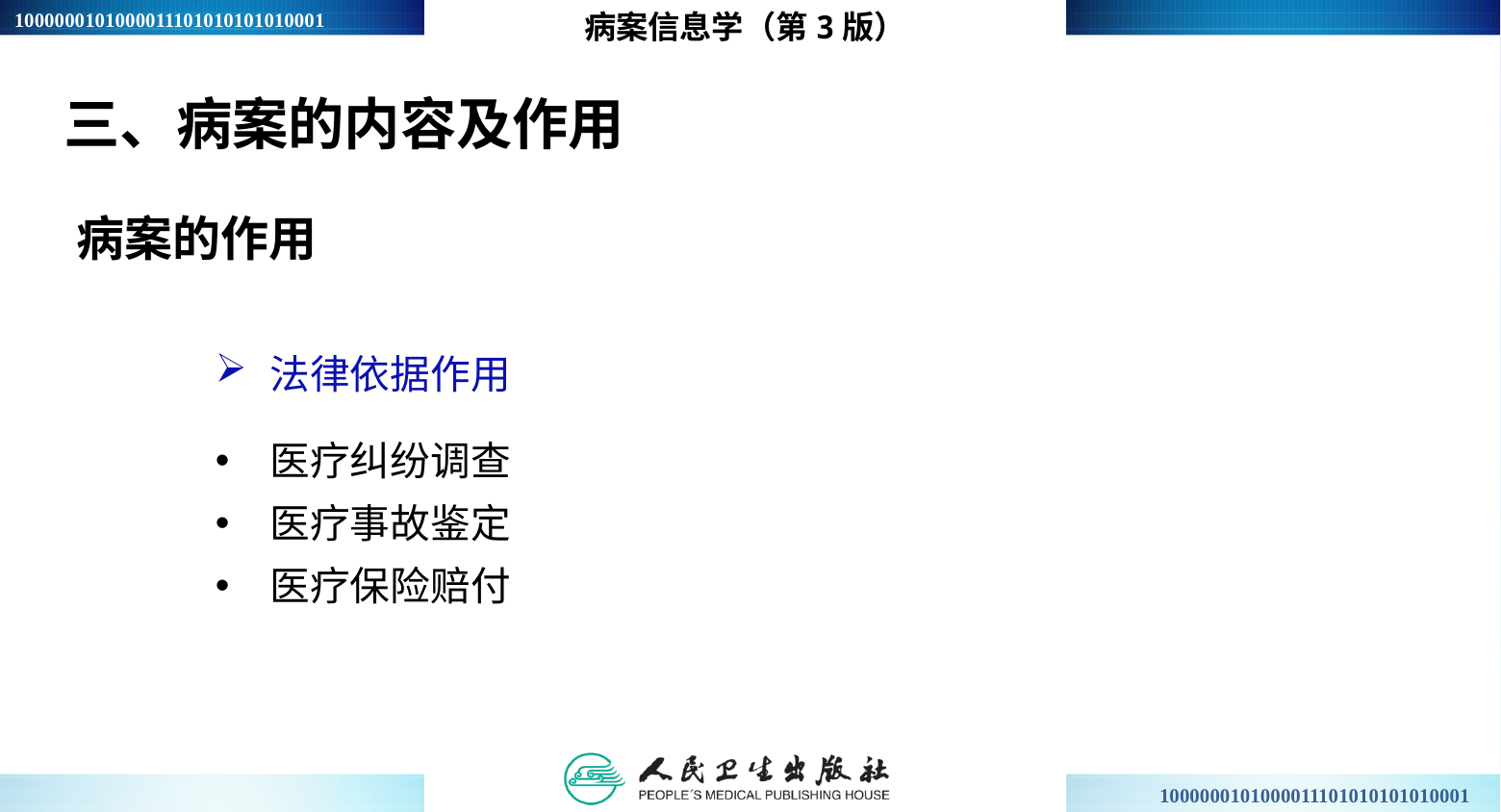

病案信息学（第3版）
三、病案的内容及作用
病案的作用
法律依据作用
医疗纠纷调查
医疗事故鉴定
医疗保险赔付